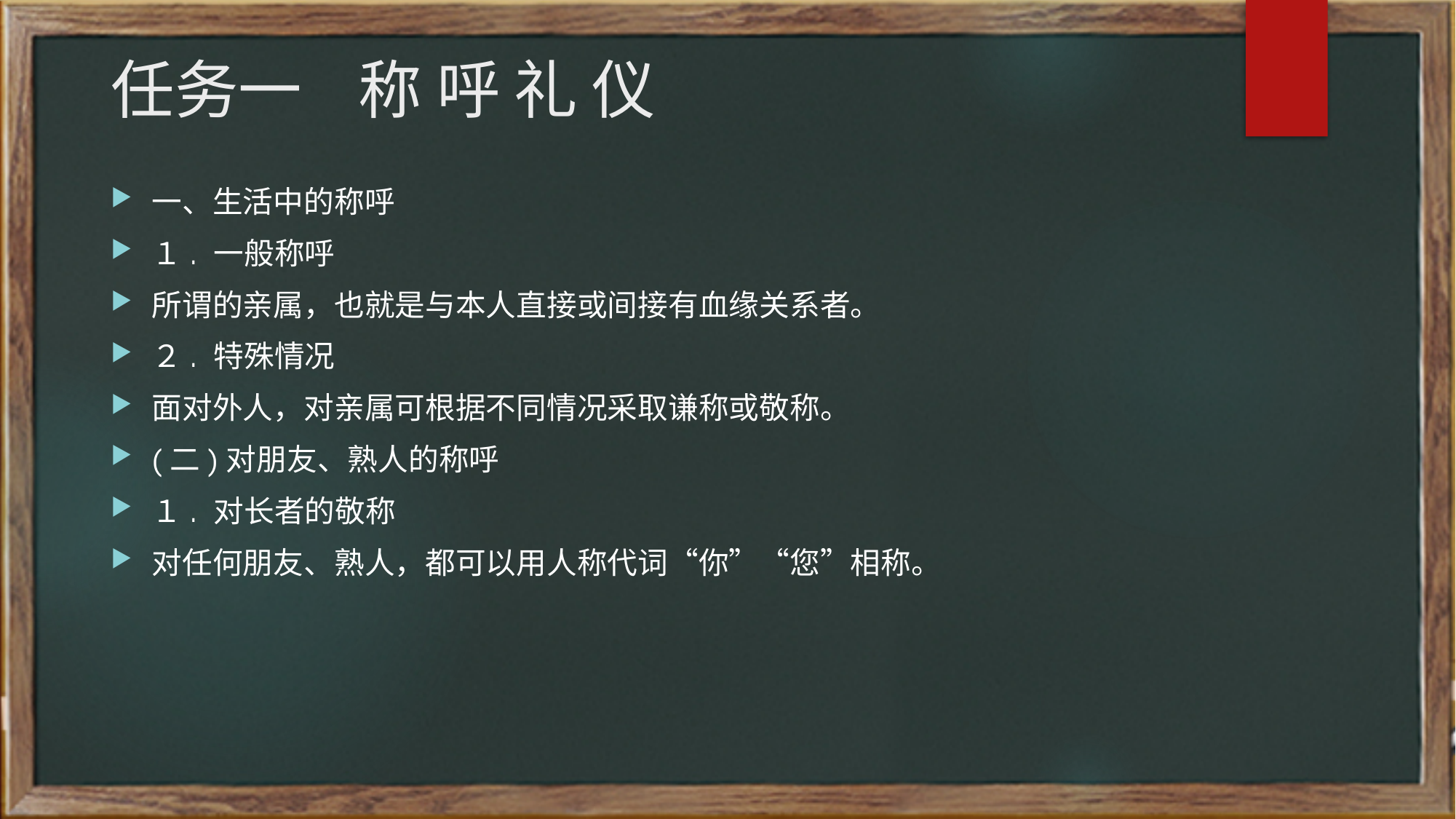

# 任务一    称 呼 礼 仪
一、生活中的称呼
１. 一般称呼
所谓的亲属，也就是与本人直接或间接有血缘关系者。
２. 特殊情况
面对外人，对亲属可根据不同情况采取谦称或敬称。
(二)对朋友、熟人的称呼
１. 对长者的敬称
对任何朋友、熟人，都可以用人称代词“你”“您”相称。